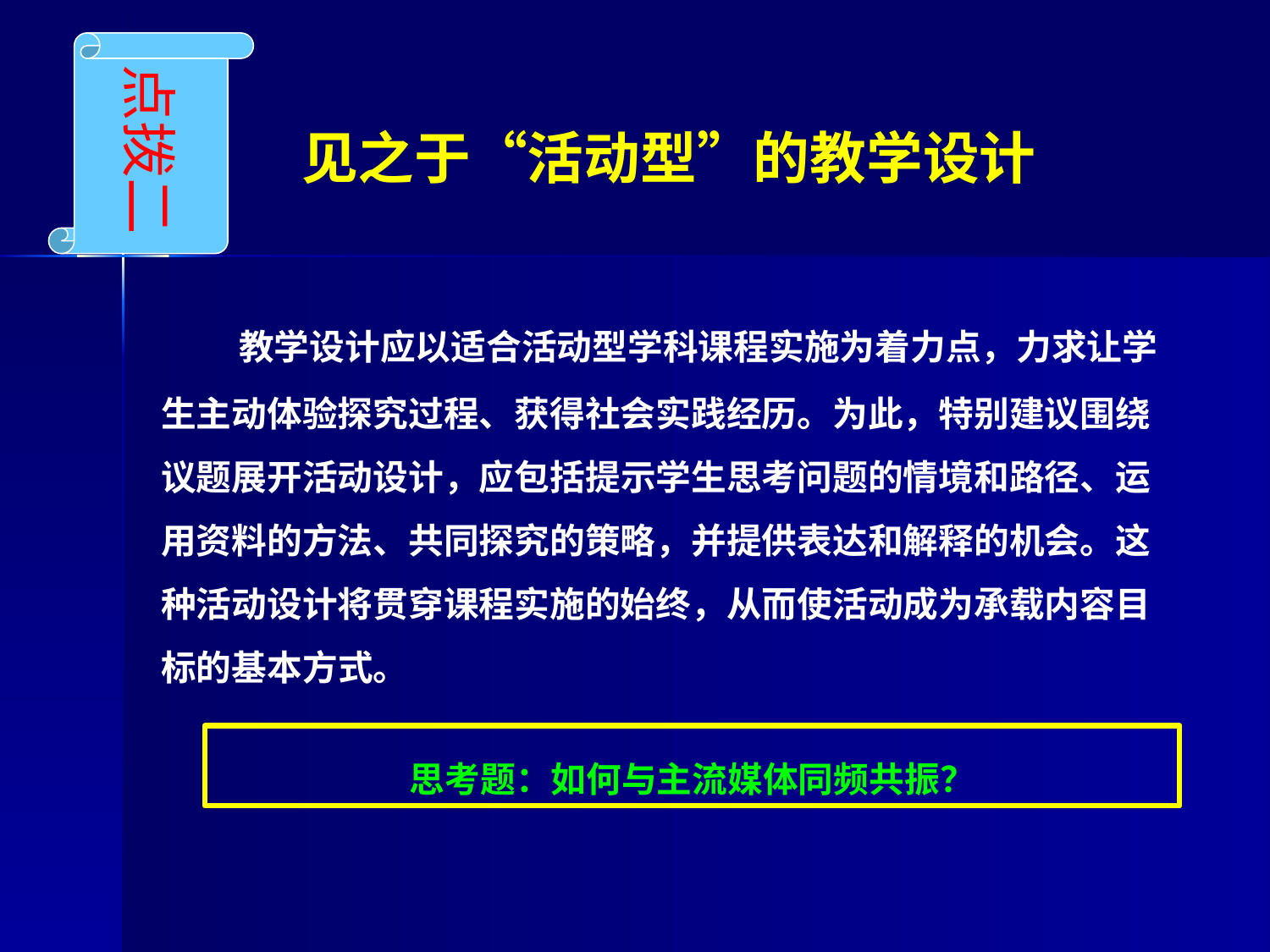

点拨二
# 见之于“活动型”的教学设计
      教学设计应以适合活动型学科课程实施为着力点，力求让学生主动体验探究过程、获得社会实践经历。为此，特别建议围绕议题展开活动设计，应包括提示学生思考问题的情境和路径、运用资料的方法、共同探究的策略，并提供表达和解释的机会。这种活动设计将贯穿课程实施的始终，从而使活动成为承载内容目标的基本方式。
思考题：如何与主流媒体同频共振？